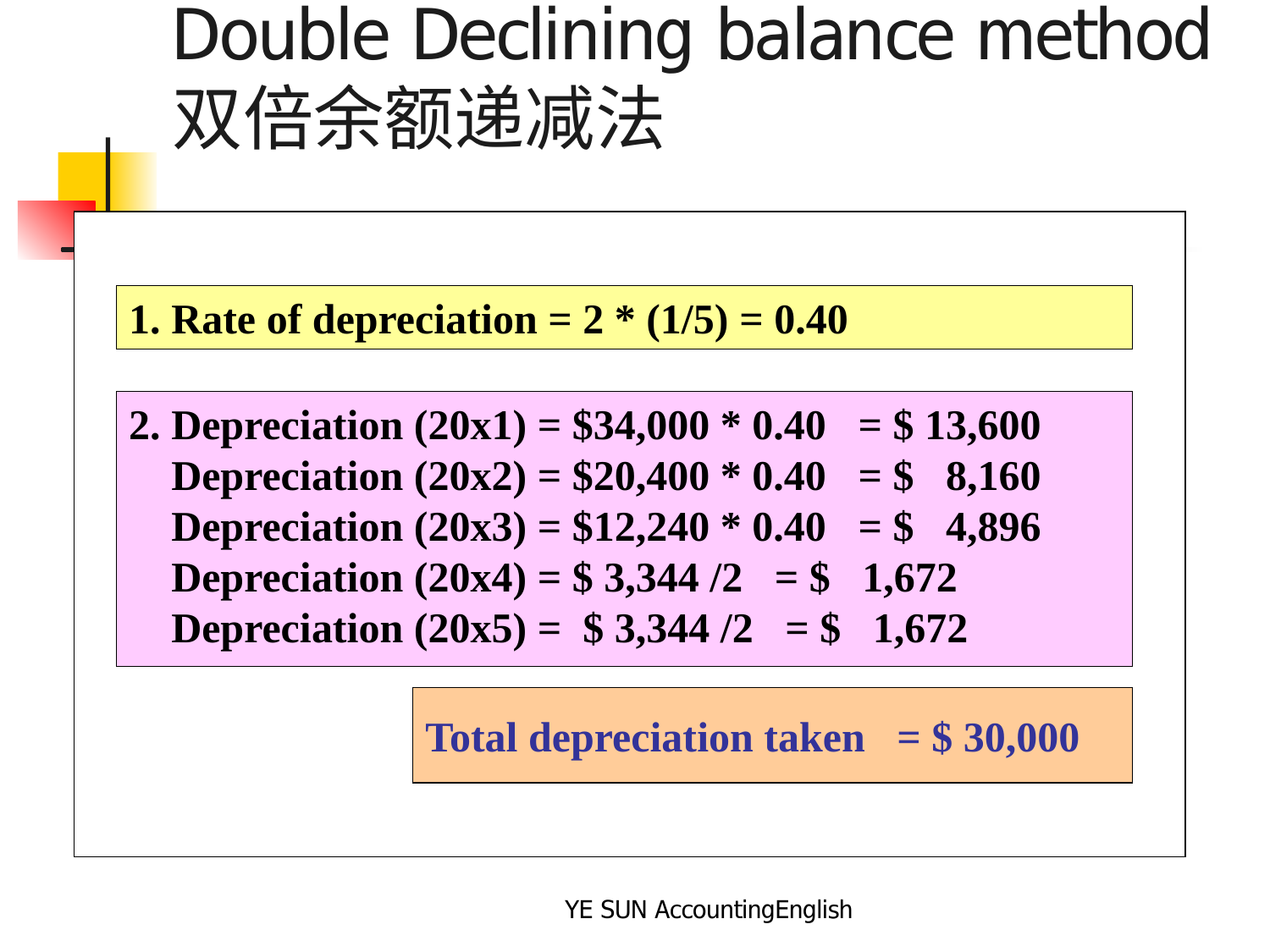

# Double Declining balance method 双倍余额递减法

1. Rate of depreciation = 2 * (1/5) = 0.40
2. Depreciation (20x1) = $34,000 * 0.40   = $ 13,600
    Depreciation (20x2) = $20,400 * 0.40   = $   8,160
    Depreciation (20x3) = $12,240 * 0.40   = $   4,896
    Depreciation (20x4) = $ 3,344 /2   = $   1,672
    Depreciation (20x5) =  $ 3,344 /2   = $   1,672
Total depreciation taken   = $ 30,000
YE SUN AccountingEnglish
29